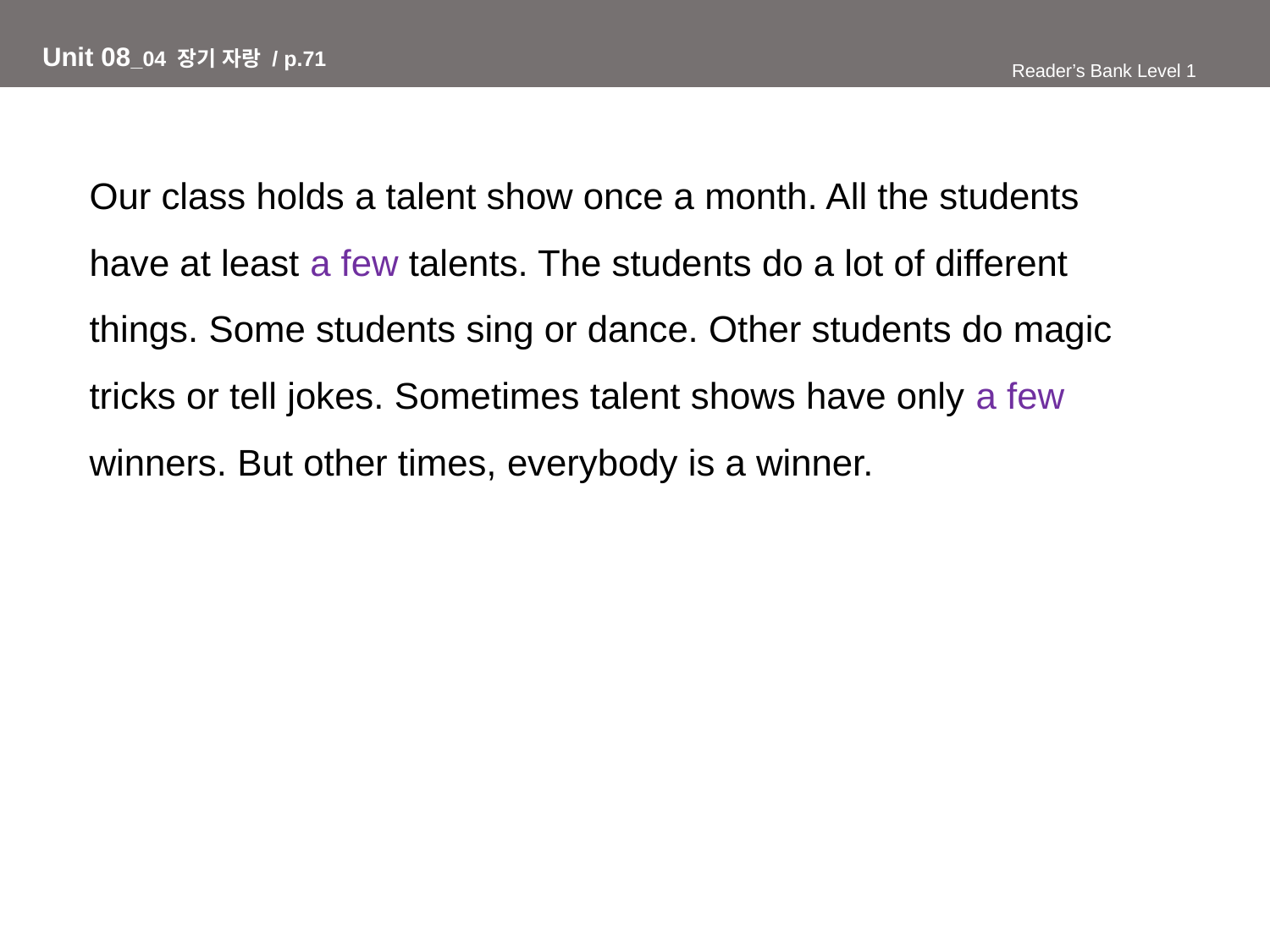

# Unit 08_04 장기 자랑 / p.71
Reader’s Bank Level 1

Our class holds a talent show once a month. All the students
have at least a few talents. The students do a lot of different
things. Some students sing or dance. Other students do magic
tricks or tell jokes. Sometimes talent shows have only a few
winners. But other times, everybody is a winner.